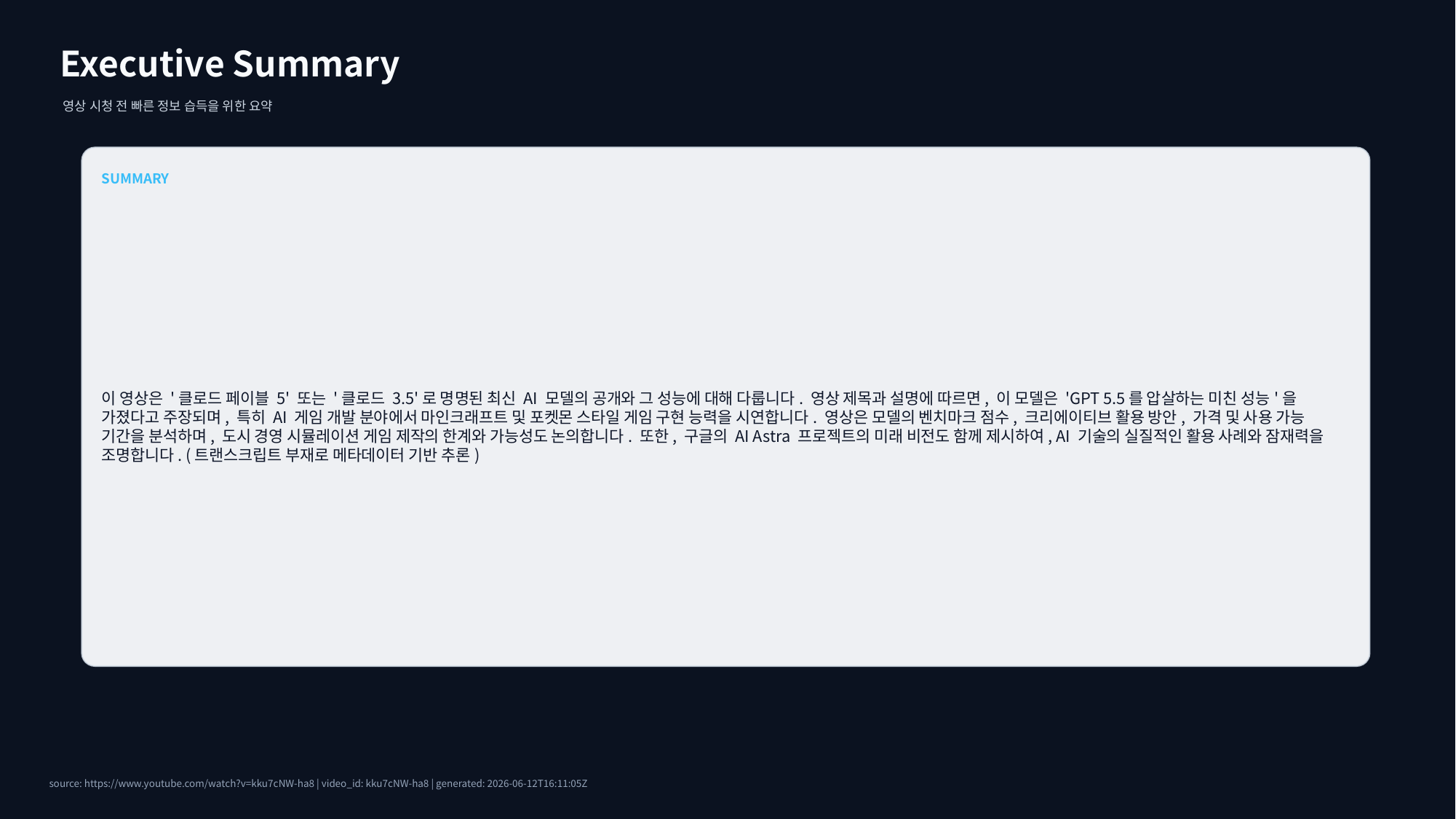

Executive Summary
영상 시청 전 빠른 정보 습득을 위한 요약

SUMMARY
이 영상은 '클로드 페이블 5' 또는 '클로드 3.5'로 명명된 최신 AI 모델의 공개와 그 성능에 대해 다룹니다. 영상 제목과 설명에 따르면, 이 모델은 'GPT 5.5를 압살하는 미친 성능'을 가졌다고 주장되며, 특히 AI 게임 개발 분야에서 마인크래프트 및 포켓몬 스타일 게임 구현 능력을 시연합니다. 영상은 모델의 벤치마크 점수, 크리에이티브 활용 방안, 가격 및 사용 가능 기간을 분석하며, 도시 경영 시뮬레이션 게임 제작의 한계와 가능성도 논의합니다. 또한, 구글의 AI Astra 프로젝트의 미래 비전도 함께 제시하여, AI 기술의 실질적인 활용 사례와 잠재력을 조명합니다. (트랜스크립트 부재로 메타데이터 기반 추론)
source: https://www.youtube.com/watch?v=kku7cNW-ha8 | video_id: kku7cNW-ha8 | generated: 2026-06-12T16:11:05Z